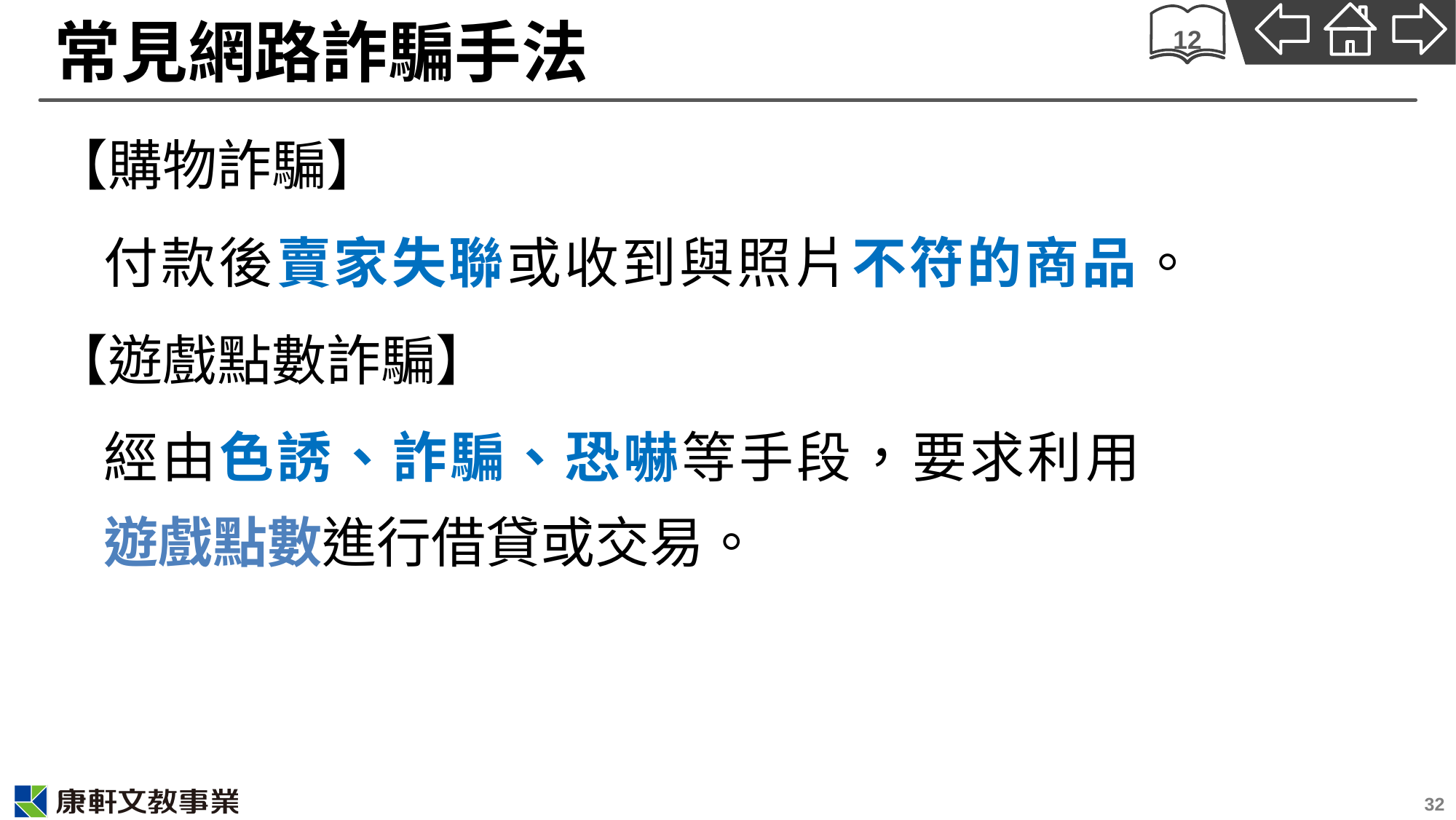

# 常見網路詐騙手法
12
【購物詐騙】
付款後賣家失聯或收到與照片不符的商品。
【遊戲點數詐騙】
經由色誘、詐騙、恐嚇等手段，要求利用遊戲點數進行借貸或交易。

32